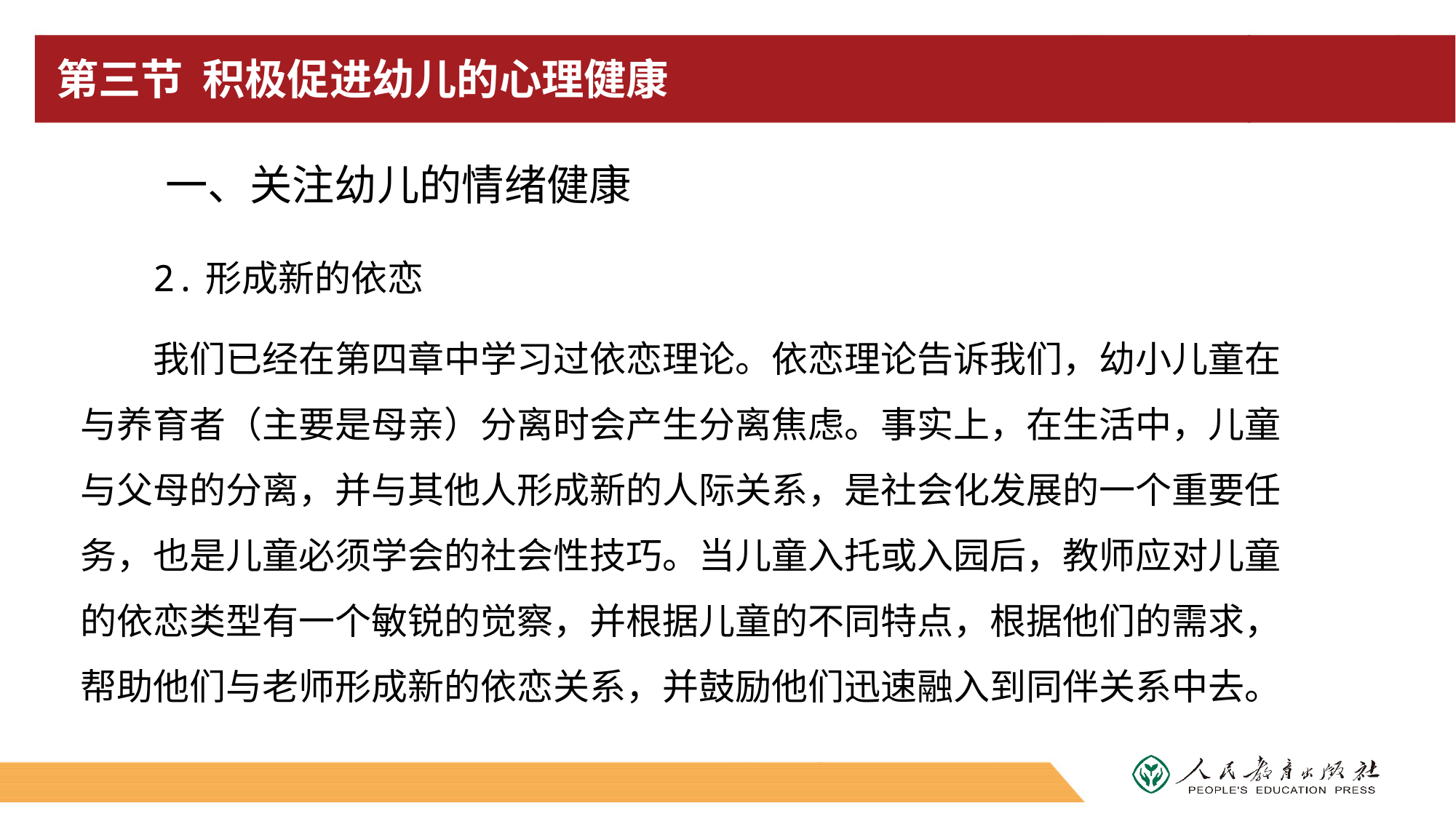

# 第三节  积极促进幼儿的心理健康
一、关注幼儿的情绪健康
2.形成新的依恋
我们已经在第四章中学习过依恋理论。依恋理论告诉我们，幼小儿童在与养育者（主要是母亲）分离时会产生分离焦虑。事实上，在生活中，儿童与父母的分离，并与其他人形成新的人际关系，是社会化发展的一个重要任务，也是儿童必须学会的社会性技巧。当儿童入托或入园后，教师应对儿童的依恋类型有一个敏锐的觉察，并根据儿童的不同特点，根据他们的需求，帮助他们与老师形成新的依恋关系，并鼓励他们迅速融入到同伴关系中去。